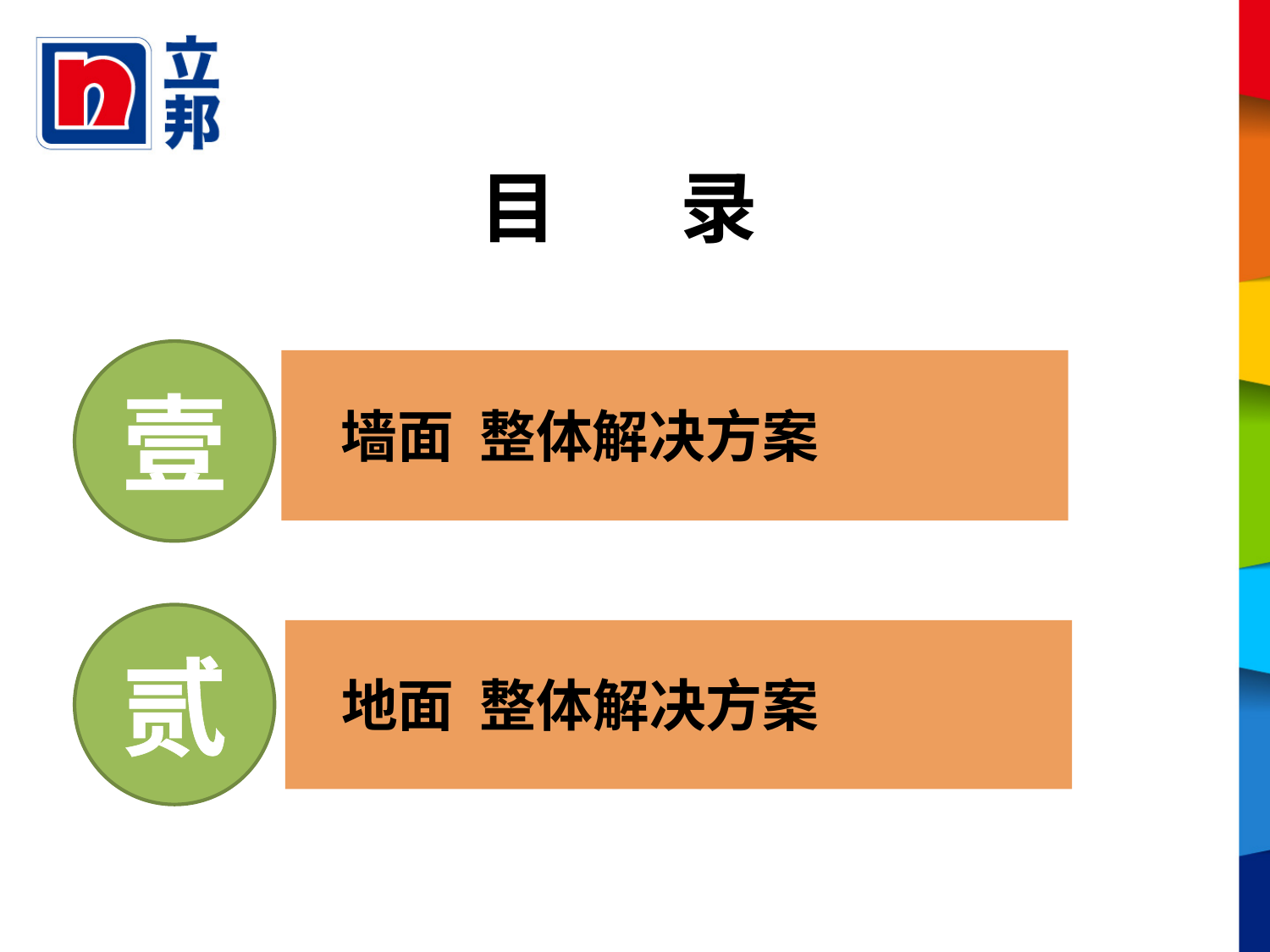

墙面  整体解决方案
目       录

壹

贰
地面  整体解决方案